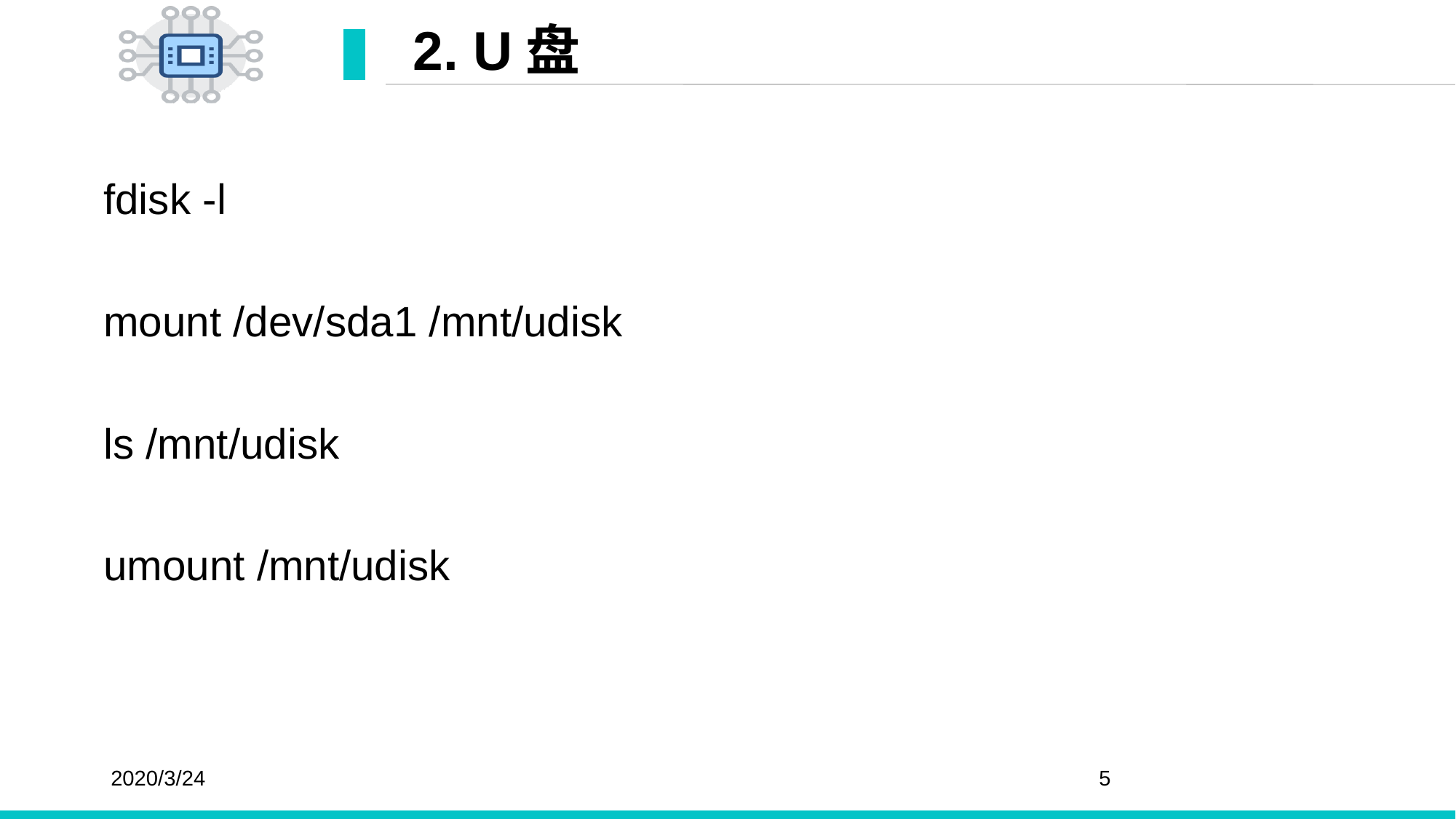

# 2. U盘
fdisk -l

mount /dev/sda1 /mnt/udisk

ls /mnt/udisk

umount /mnt/udisk

2020/3/24
5